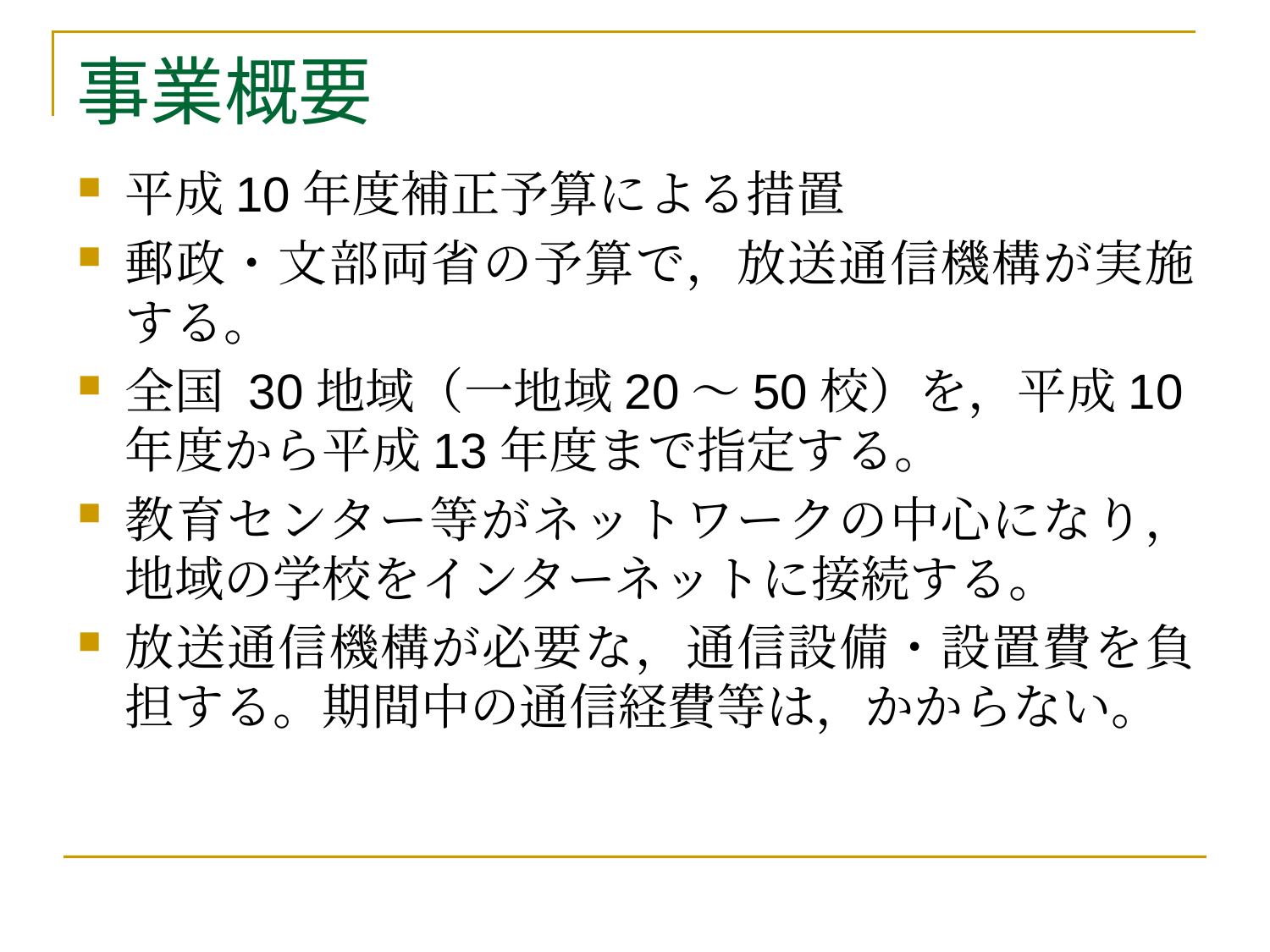

# 事業概要
平成10年度補正予算による措置
郵政・文部両省の予算で，放送通信機構が実施する。
全国 30地域（一地域20～50校）を，平成10年度から平成13年度まで指定する。
教育センター等がネットワークの中心になり，地域の学校をインターネットに接続する。
放送通信機構が必要な，通信設備・設置費を負担する。期間中の通信経費等は，かからない。